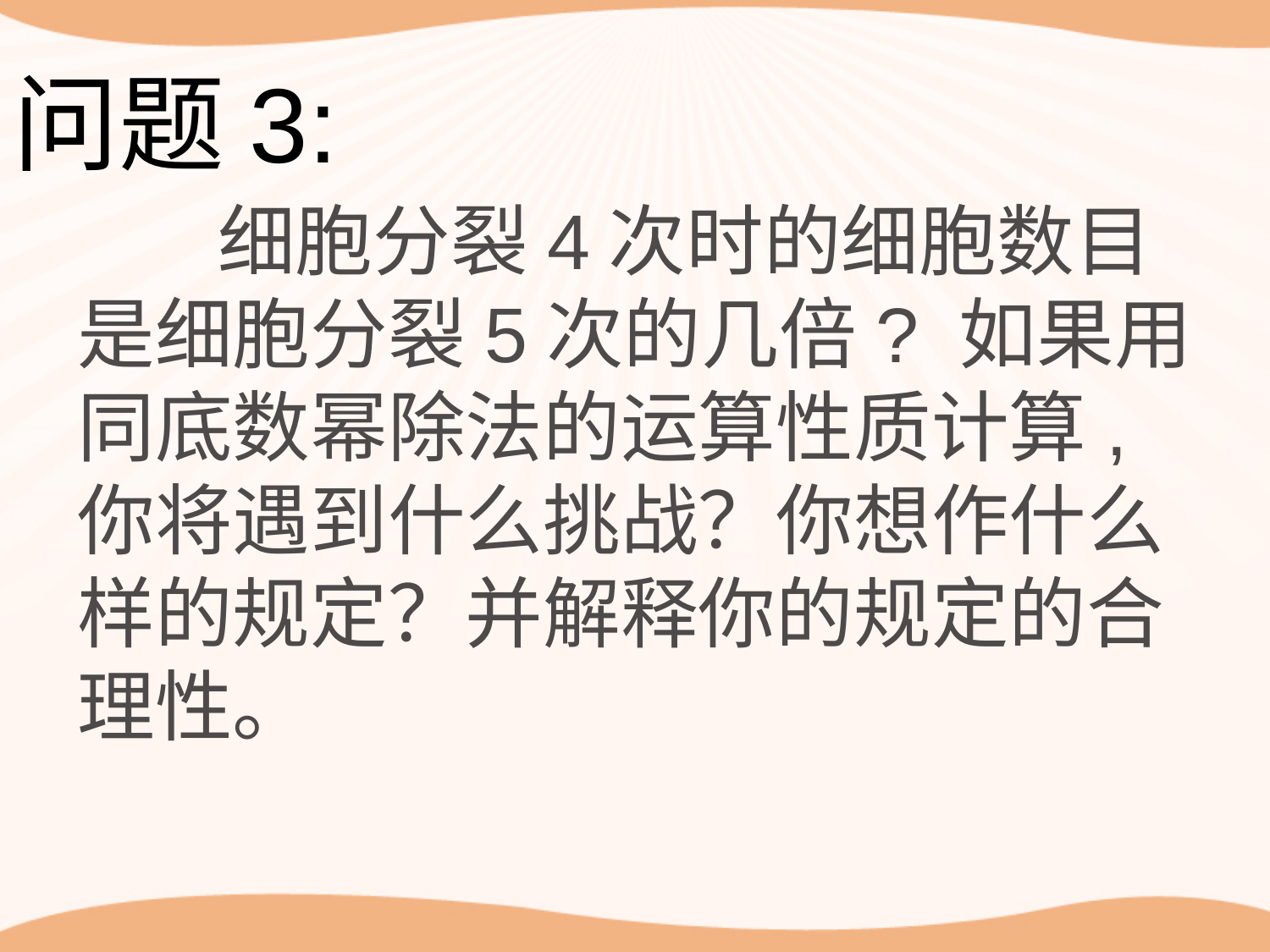

问题3:
       细胞分裂4次时的细胞数目是细胞分裂5次的几倍? 如果用同底数幂除法的运算性质计算,你将遇到什么挑战？你想作什么样的规定？并解释你的规定的合理性。